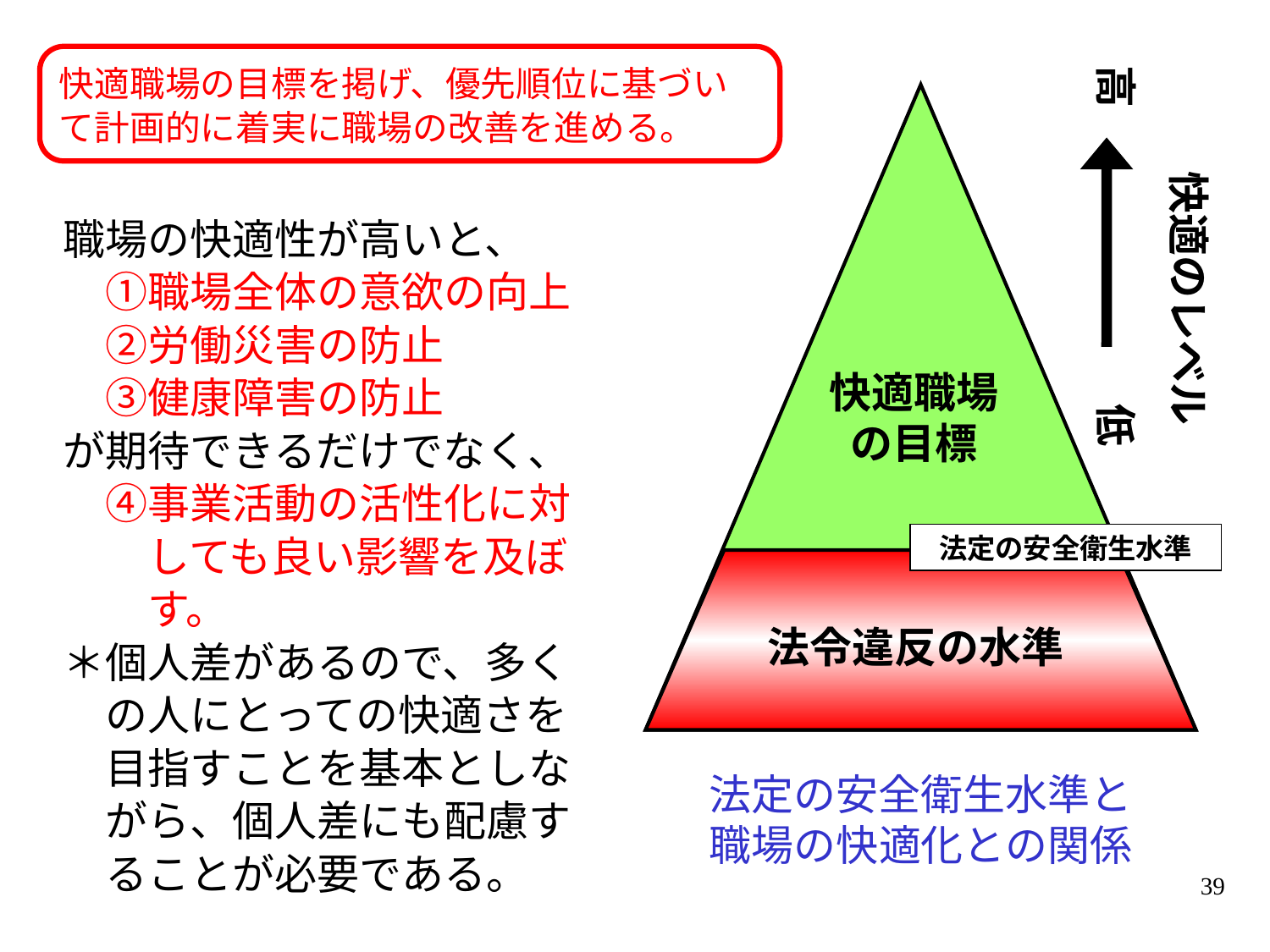

快適職場の目標を掲げ、優先順位に基づい
て計画的に着実に職場の改善を進める。
　　　快適のレベル
高　　　　　　　低

職場の快適性が高いと、
　①職場全体の意欲の向上
　②労働災害の防止
　③健康障害の防止
が期待できるだけでなく、
　④事業活動の活性化に対
　　しても良い影響を及ぼ
　　す。
＊個人差があるので、多く
　の人にとっての快適さを
　目指すことを基本としな
　がら、個人差にも配慮す
　ることが必要である。
快適職場
の目標
法定の安全衛生水準

法令違反の水準
法定の安全衛生水準と
職場の快適化との関係
39